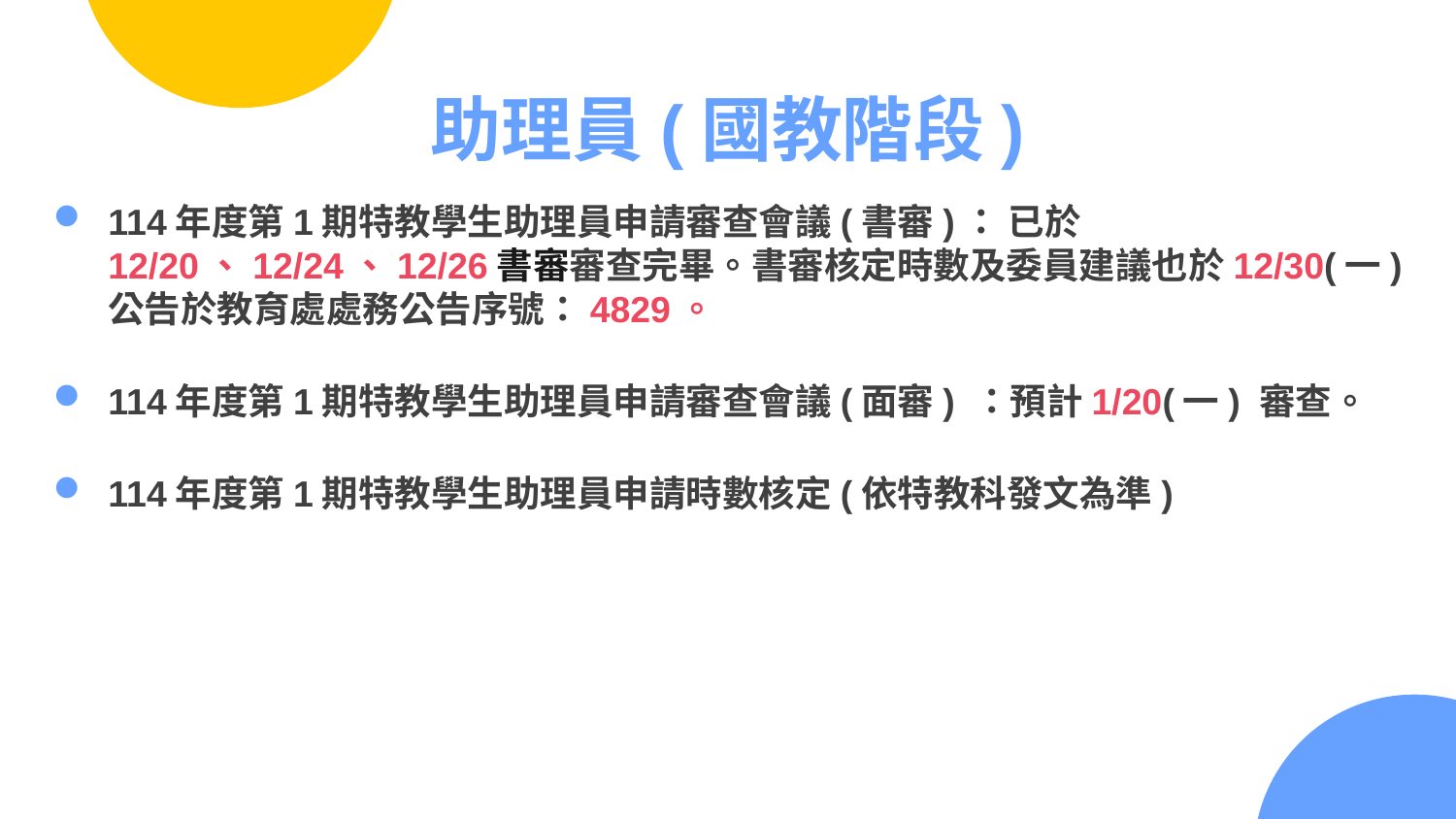

# 助理員(國教階段)
114年度第1期特教學生助理員申請審查會議(書審)： 已於12/20、12/24、12/26書審審查完畢。書審核定時數及委員建議也於12/30(一)公告於教育處處務公告序號：4829。
114年度第1期特教學生助理員申請審查會議(面審) ：預計1/20(一) 審查。
114年度第1期特教學生助理員申請時數核定(依特教科發文為準)